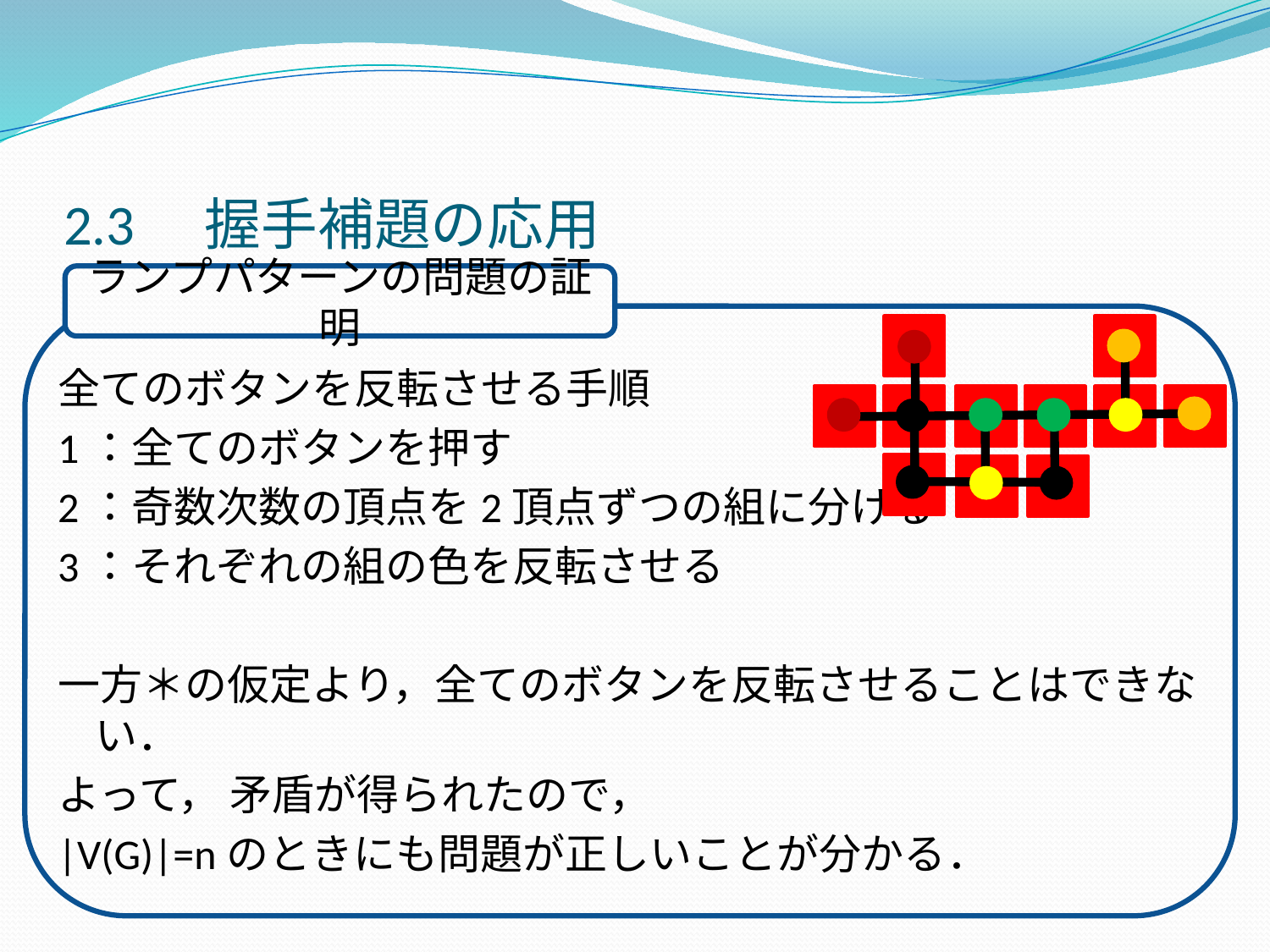

# 2.3　握手補題の応用
ランプパターンの問題の証明

全てのボタンを反転させる手順
1：全てのボタンを押す
2：奇数次数の頂点を2頂点ずつの組に分ける
3：それぞれの組の色を反転させる

一方＊の仮定より，全てのボタンを反転させることはできない．
よって， 矛盾が得られたので，
|V(G)|=nのときにも問題が正しいことが分かる．